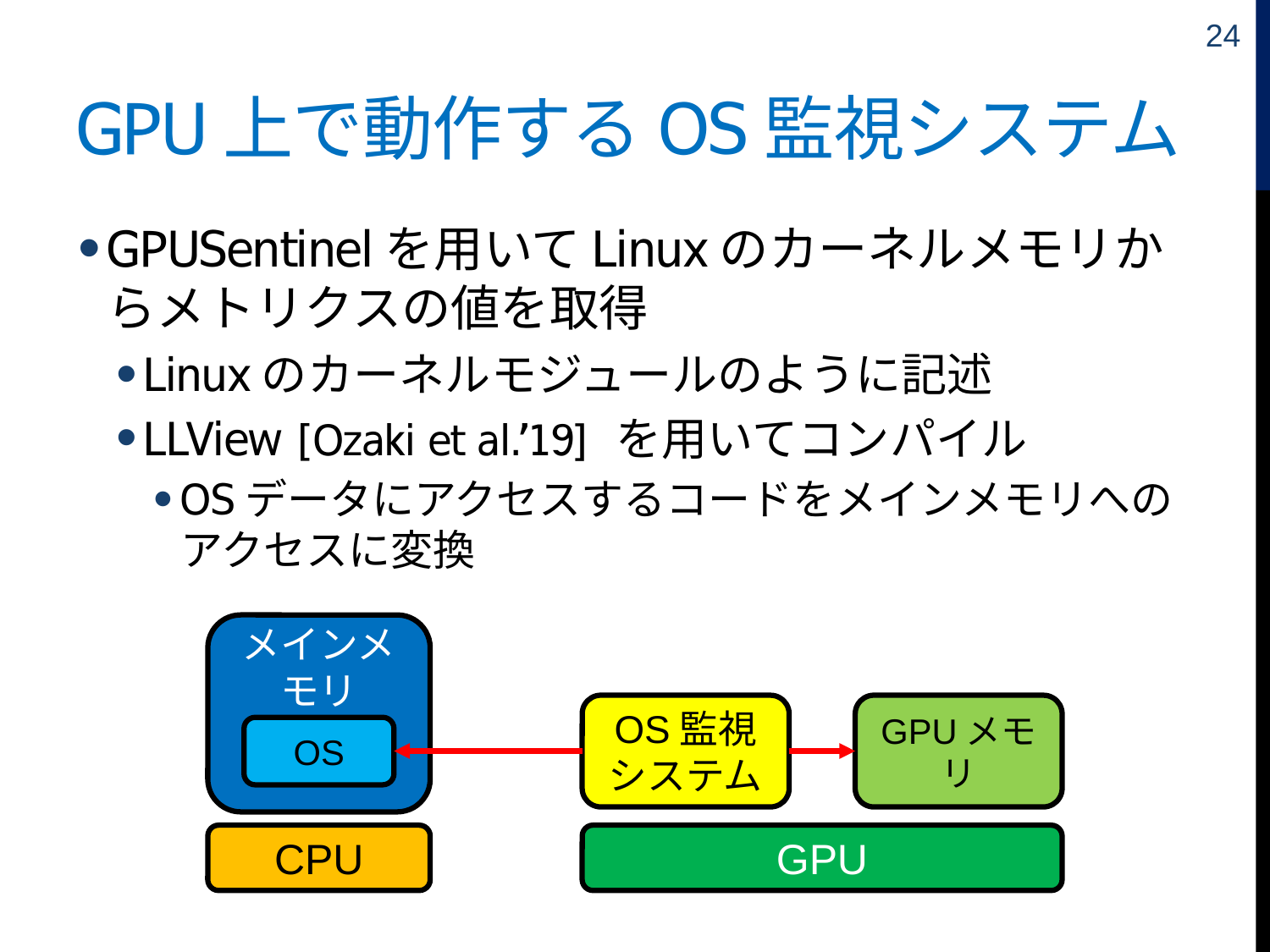

24
# GPU上で動作するOS監視システム
GPUSentinelを用いてLinuxのカーネルメモリからメトリクスの値を取得
Linuxのカーネルモジュールのように記述
LLView [Ozaki et al.’19] を用いてコンパイル
OSデータにアクセスするコードをメインメモリへのアクセスに変換
メインメモリ

OS監視
システム
GPUメモリ
OS
CPU
GPU